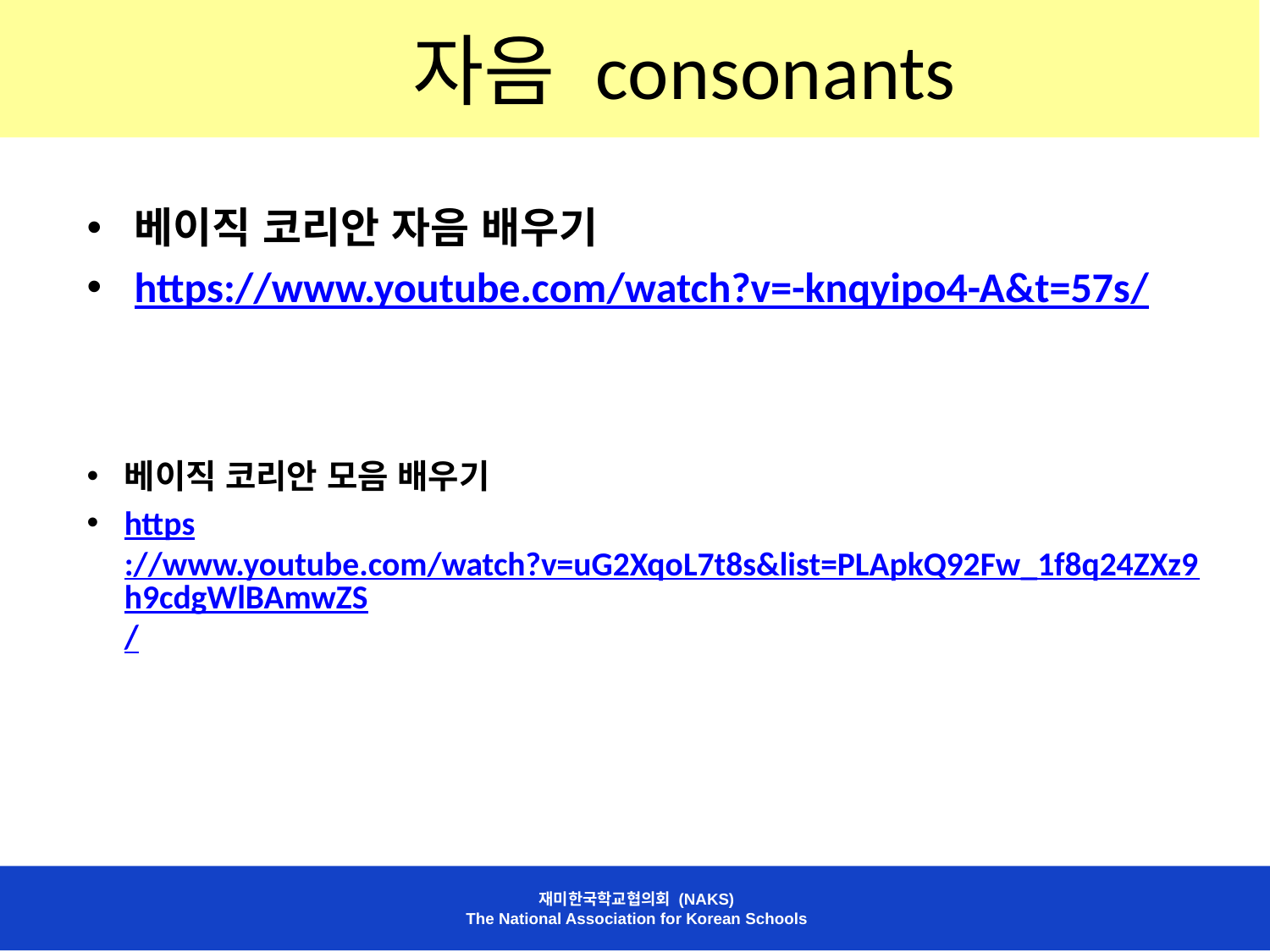

# 자음 consonants
베이직 코리안 자음 배우기
https://www.youtube.com/watch?v=-knqyipo4-A&t=57s/
베이직 코리안 모음 배우기
https://www.youtube.com/watch?v=uG2XqoL7t8s&list=PLApkQ92Fw_1f8q24ZXz9h9cdgWlBAmwZS/

재미한국학교협의회 (NAKS)
The National Association for Korean Schools